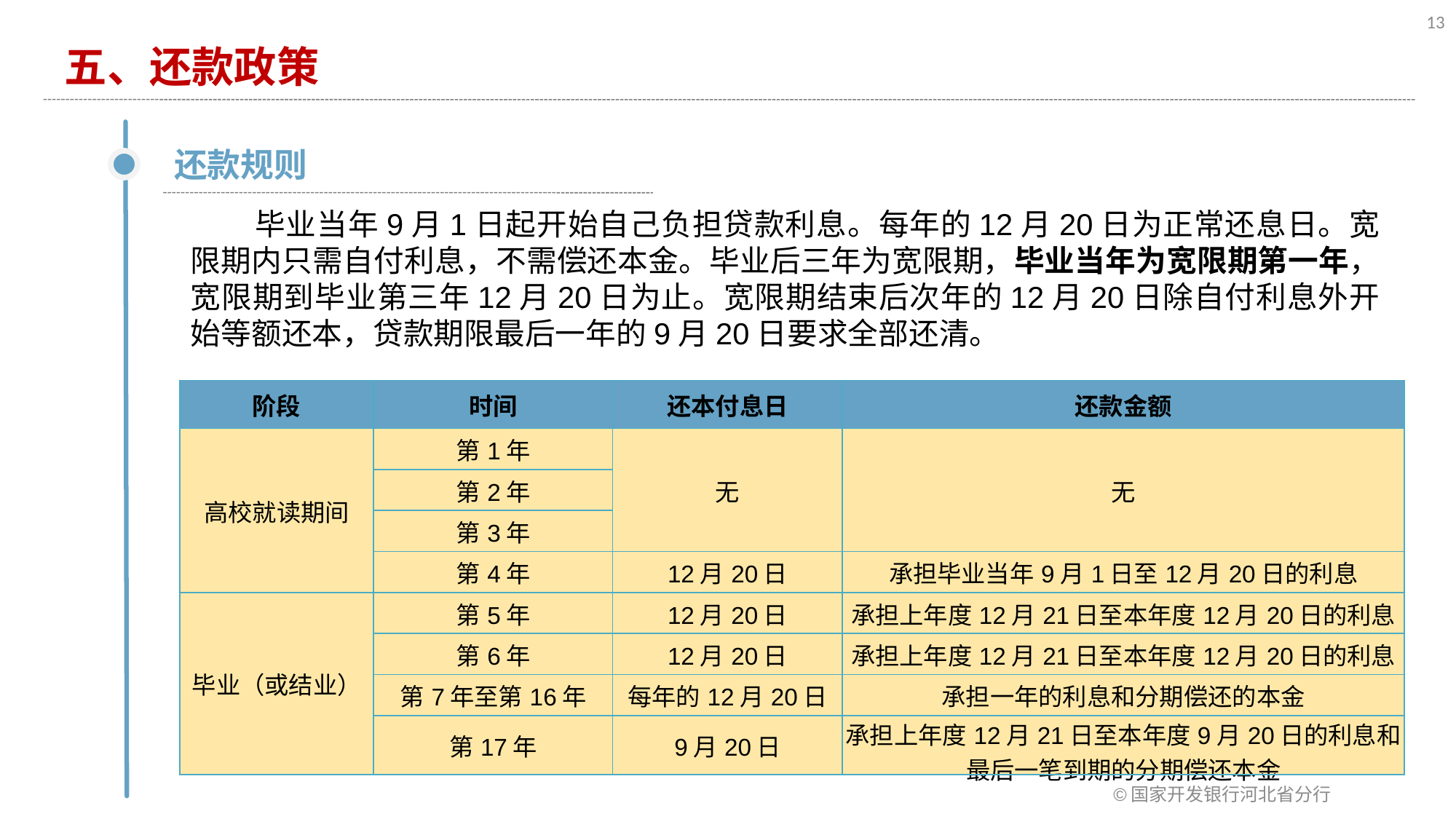

13
五、还款政策

还款规则

毕业当年9月1日起开始自己负担贷款利息。每年的12月20日为正常还息日。宽限期内只需自付利息，不需偿还本金。毕业后三年为宽限期，毕业当年为宽限期第一年，宽限期到毕业第三年12月20日为止。宽限期结束后次年的12月20日除自付利息外开始等额还本，贷款期限最后一年的9月20日要求全部还清。
| 阶段 | 时间 | 还本付息日 | 还款金额 |
| --- | --- | --- | --- |
| 高校就读期间 | 第1年 | 无 | 无 |
|  | 第2年 |  |  |
|  | 第3年 |  |  |
|  | 第4年 | 12月20日 | 承担毕业当年9月1日至12月20日的利息 |
| 毕业（或结业） | 第5年 | 12月20日 | 承担上年度12月21日至本年度12月20日的利息 |
|  | 第6年 | 12月20日 | 承担上年度12月21日至本年度12月20日的利息 |
|  | 第7年至第16年 | 每年的12月20日 | 承担一年的利息和分期偿还的本金 |
|  | 第17年 | 9月20日 | 承担上年度12月21日至本年度9月20日的利息和最后一笔到期的分期偿还本金 |
©国家开发银行河北省分行